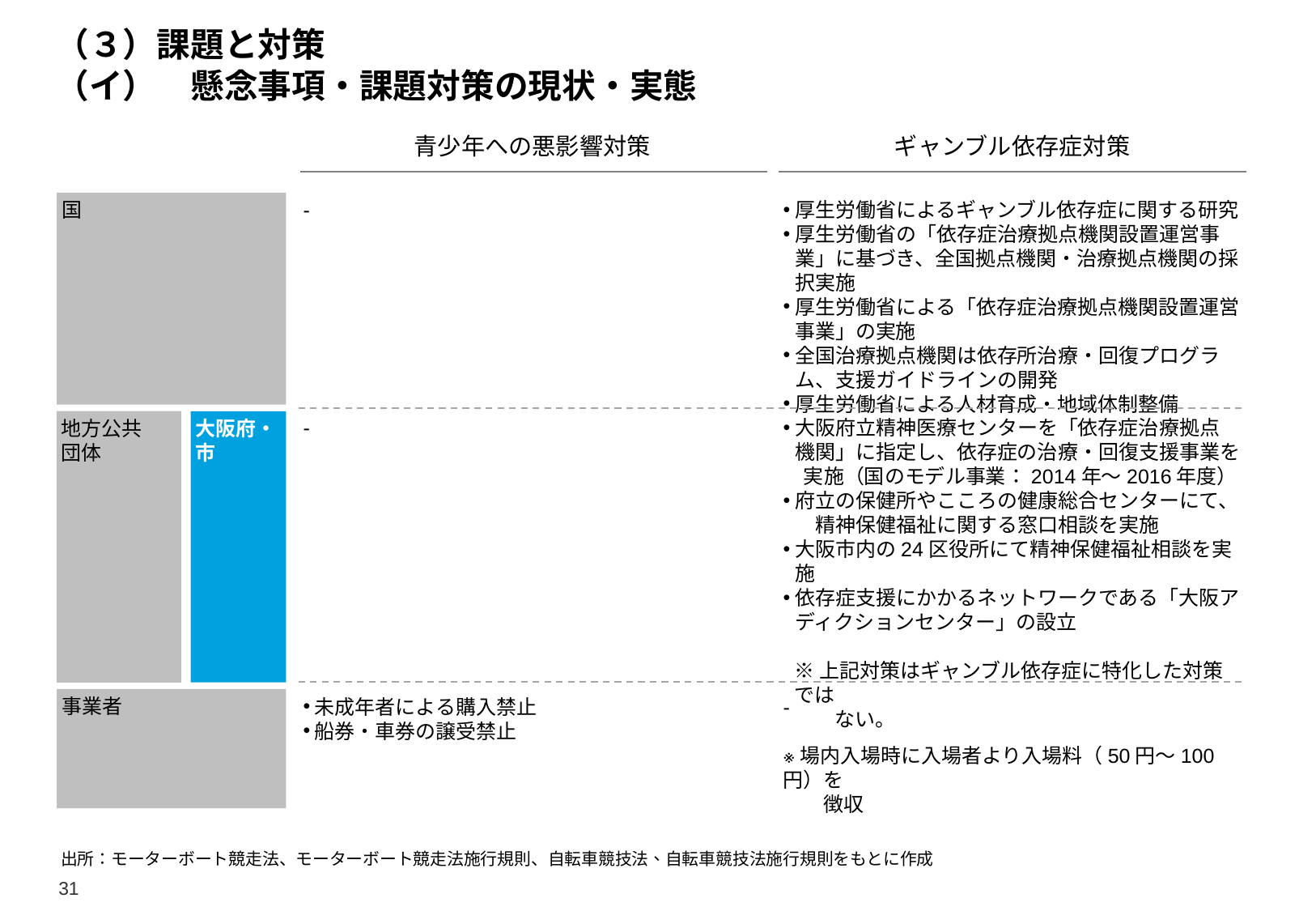

# （３）課題と対策 （イ）　懸念事項・課題対策の現状・実態
青少年への悪影響対策
ギャンブル依存症対策
厚生労働省によるギャンブル依存症に関する研究
厚生労働省の「依存症治療拠点機関設置運営事業」に基づき、全国拠点機関・治療拠点機関の採択実施
厚生労働省による「依存症治療拠点機関設置運営事業」の実施
全国治療拠点機関は依存所治療・回復プログラム、支援ガイドラインの開発
厚生労働省による人材育成・地域体制整備
国
-
-
大阪府立精神医療センターを「依存症治療拠点     機関」に指定し、依存症の治療・回復支援事業を   実施（国のモデル事業：2014年～2016年度）
府立の保健所やこころの健康総合センターにて、　精神保健福祉に関する窓口相談を実施
大阪市内の24区役所にて精神保健福祉相談を実施
依存症支援にかかるネットワークである「大阪アディクションセンター」の設立

※上記対策はギャンブル依存症に特化した対策では
　　ない。
大阪府・市
地方公共    団体
事業者
未成年者による購入禁止
船券・車券の譲受禁止
-
※場内入場時に入場者より入場料（50円～100円）を
　　徴収
出所：モーターボート競走法、モーターボート競走法施行規則、自転車競技法、自転車競技法施行規則をもとに作成
31